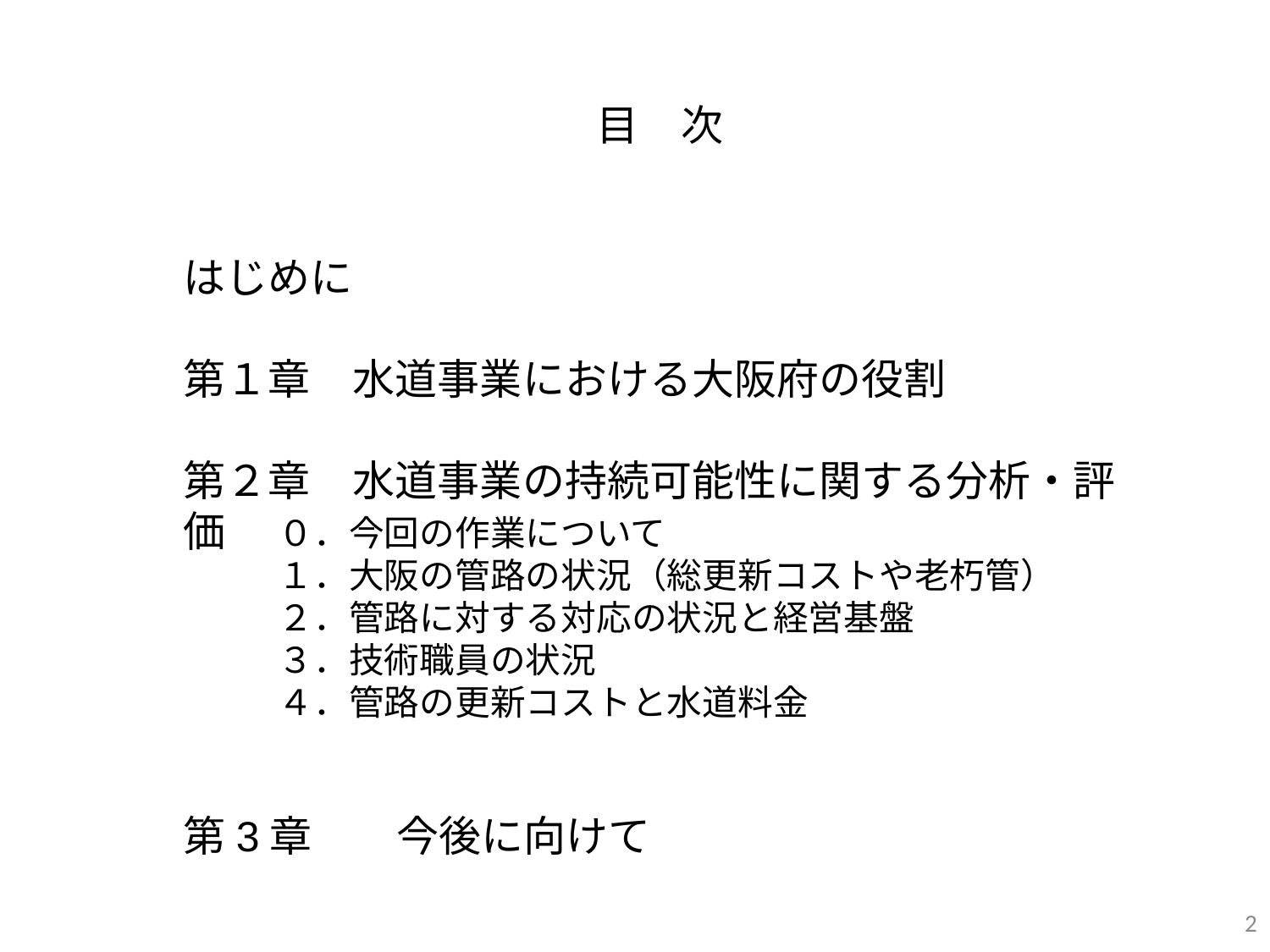

目　次

はじめに

第１章　水道事業における大阪府の役割

第２章　水道事業の持続可能性に関する分析・評価

第3章　　今後に向けて
０．今回の作業について
１．大阪の管路の状況（総更新コストや老朽管）
２．管路に対する対応の状況と経営基盤
３．技術職員の状況
４．管路の更新コストと水道料金
2